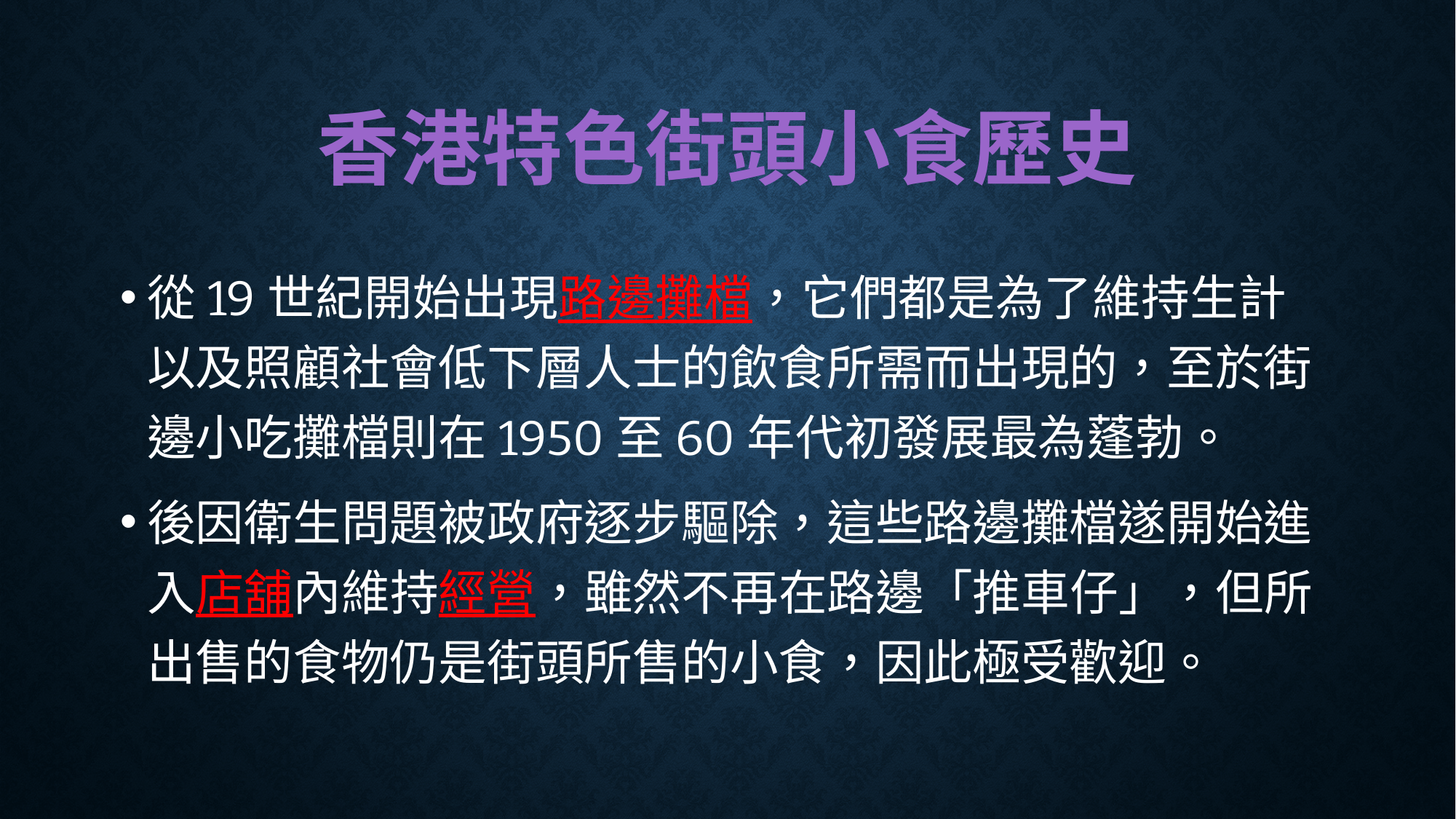

# 香港特色街頭小食歷史
從19世紀開始出現路邊攤檔，它們都是為了維持生計以及照顧社會低下層人士的飲食所需而出現的，至於街邊小吃攤檔則在1950至60年代初發展最為蓬勃。
後因衛生問題被政府逐步驅除，這些路邊攤檔遂開始進入店舖內維持經營，雖然不再在路邊「推車仔」，但所出售的食物仍是街頭所售的小食，因此極受歡迎。